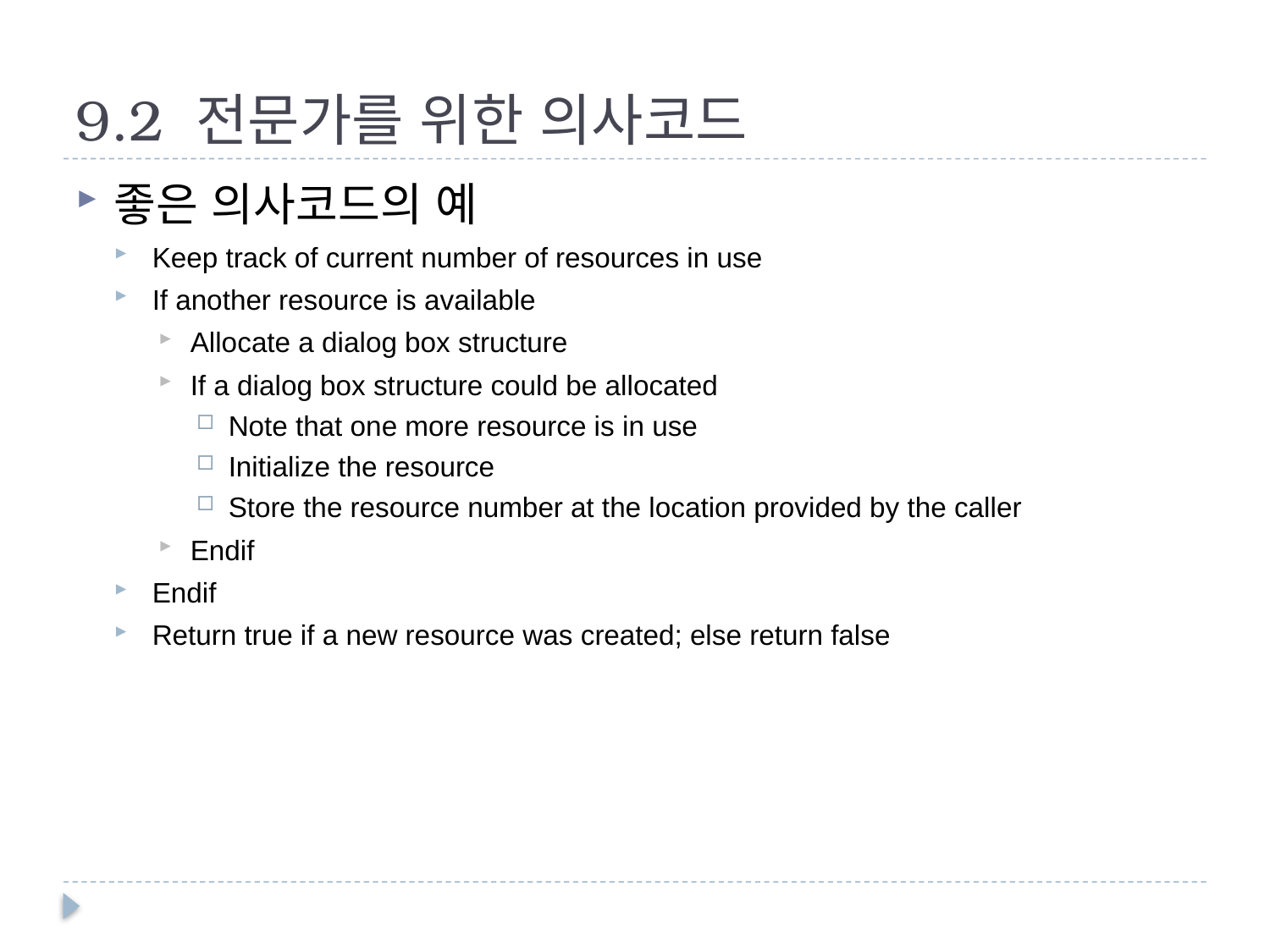

# 9.2 전문가를 위한 의사코드
좋은 의사코드의 예
Keep track of current number of resources in use
If another resource is available
Allocate a dialog box structure
If a dialog box structure could be allocated
Note that one more resource is in use
Initialize the resource
Store the resource number at the location provided by the caller
Endif
Endif
Return true if a new resource was created; else return false